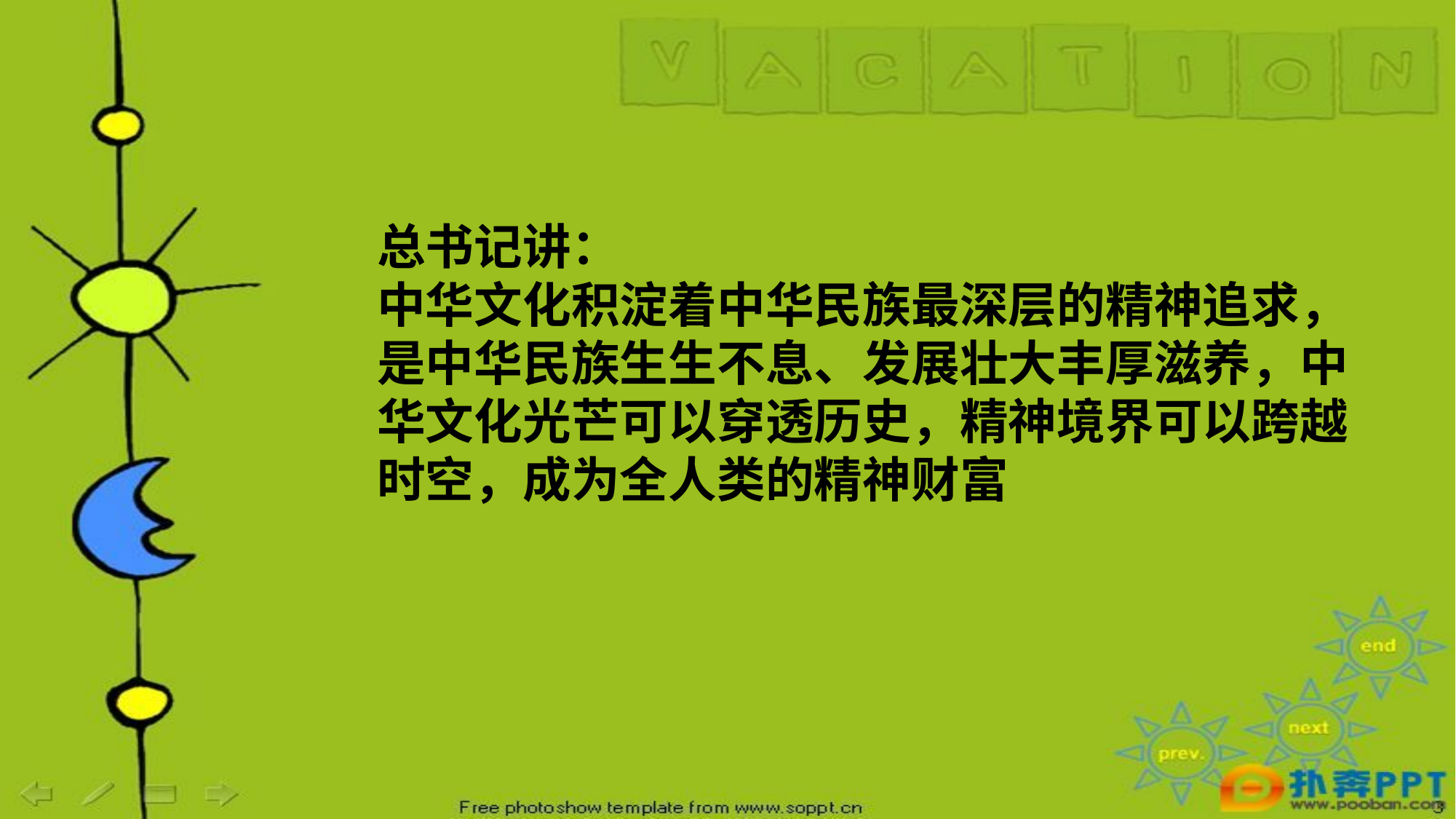

总书记讲：
中华文化积淀着中华民族最深层的精神追求，是中华民族生生不息、发展壮大丰厚滋养，中华文化光芒可以穿透历史，精神境界可以跨越时空，成为全人类的精神财富